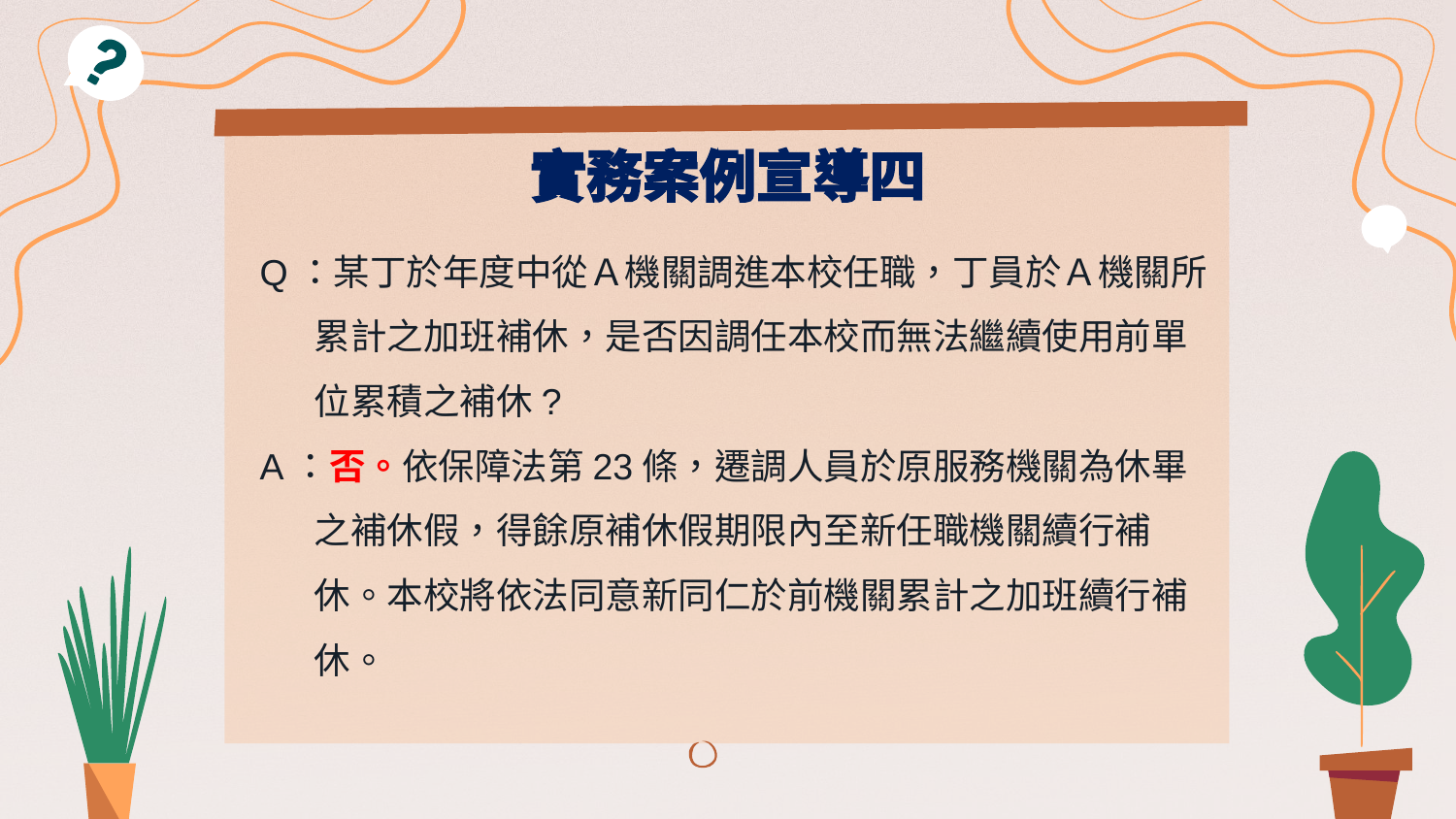

# 實務案例宣導四

Q：某丁於年度中從Ａ機關調進本校任職，丁員於Ａ機關所累計之加班補休，是否因調任本校而無法繼續使用前單位累積之補休?
A：否。依保障法第23條，遷調人員於原服務機關為休畢之補休假，得餘原補休假期限內至新任職機關續行補休。本校將依法同意新同仁於前機關累計之加班續行補休。